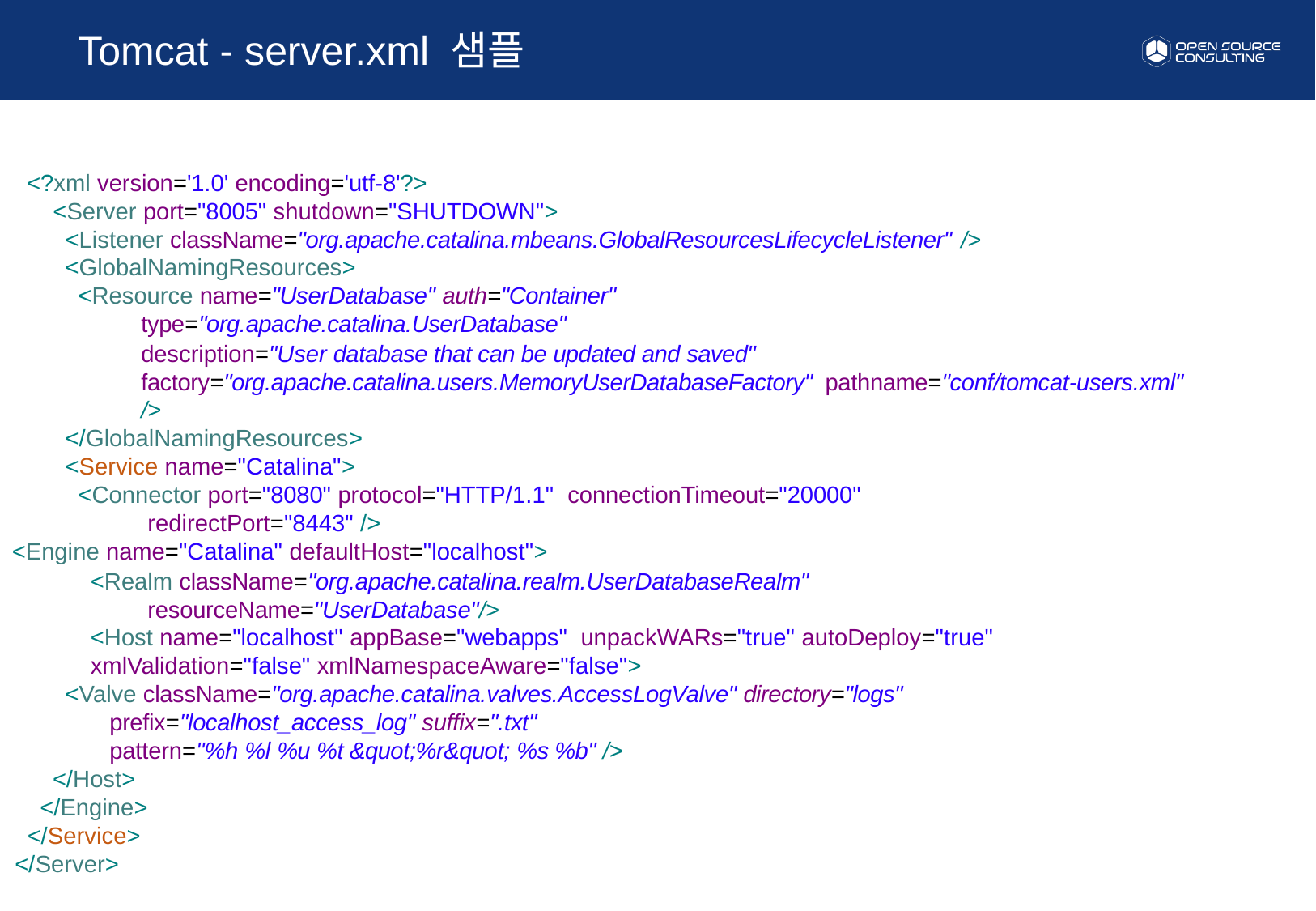

Tomcat - server.xml 샘플

  <?xml version='1.0' encoding='utf-8'?>
<Server port="8005" shutdown="SHUTDOWN">
<Listener className="org.apache.catalina.mbeans.GlobalResourcesLifecycleListener" />
<GlobalNamingResources>
<Resource name="UserDatabase" auth="Container"
type="org.apache.catalina.UserDatabase"
description="User database that can be updated and saved"  factory="org.apache.catalina.users.MemoryUserDatabaseFactory"  pathname="conf/tomcat-users.xml" />
</GlobalNamingResources>
<Service name="Catalina">
<Connector port="8080" protocol="HTTP/1.1"  connectionTimeout="20000"  redirectPort="8443" />
<Engine name="Catalina" defaultHost="localhost">
<Realm className="org.apache.catalina.realm.UserDatabaseRealm"  resourceName="UserDatabase"/>
<Host name="localhost" appBase="webapps"  unpackWARs="true" autoDeploy="true"
xmlValidation="false" xmlNamespaceAware="false">
<Valve className="org.apache.catalina.valves.AccessLogValve" directory="logs"
prefix="localhost_access_log" suffix=".txt"
pattern="%h %l %u %t &quot;%r&quot; %s %b" />
</Host>
</Engine>
</Service>
</Server>